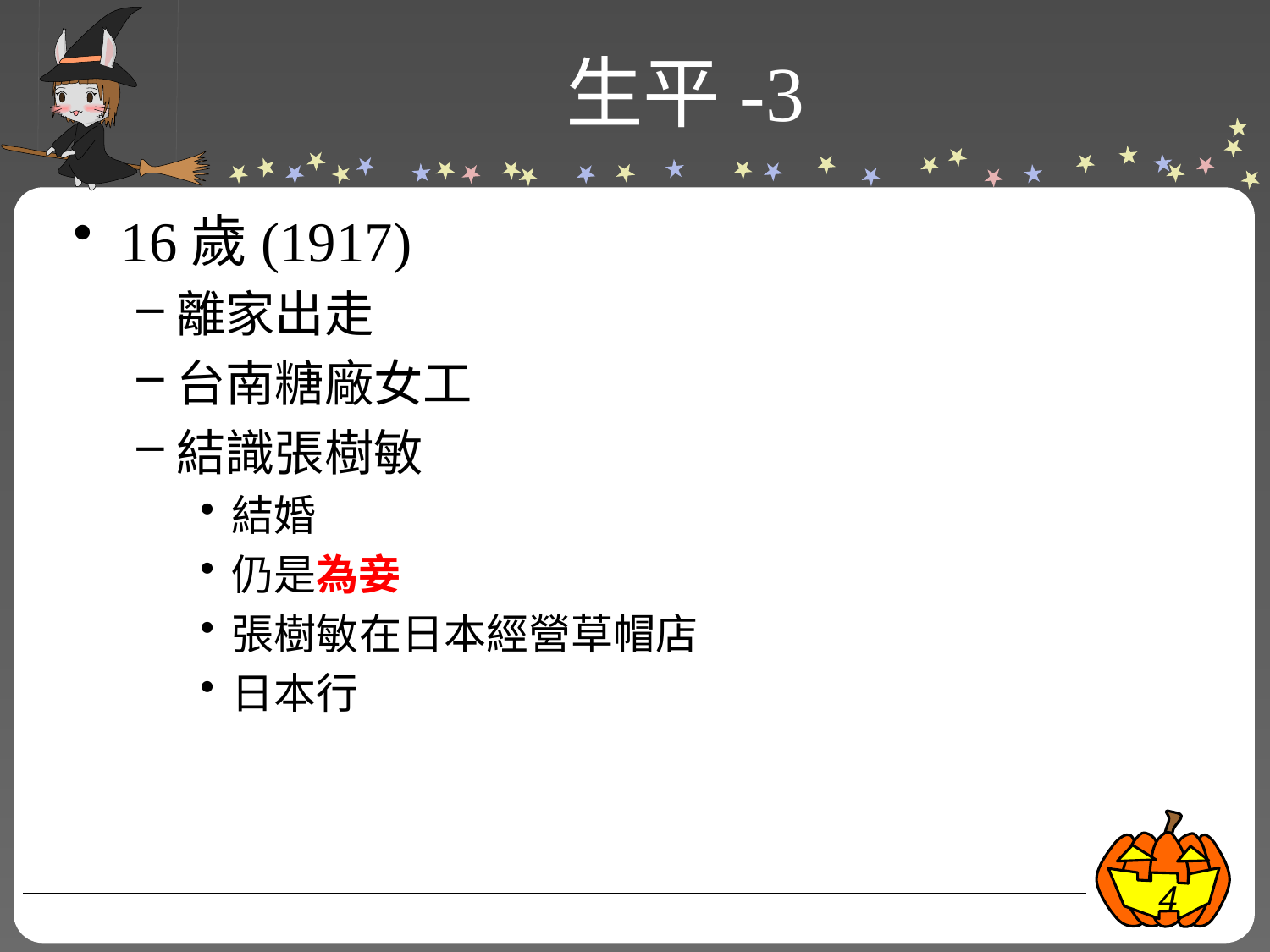

# 生平-3
16歲(1917)
離家出走
台南糖廠女工
結識張樹敏
結婚
仍是為妾
張樹敏在日本經營草帽店
日本行
4